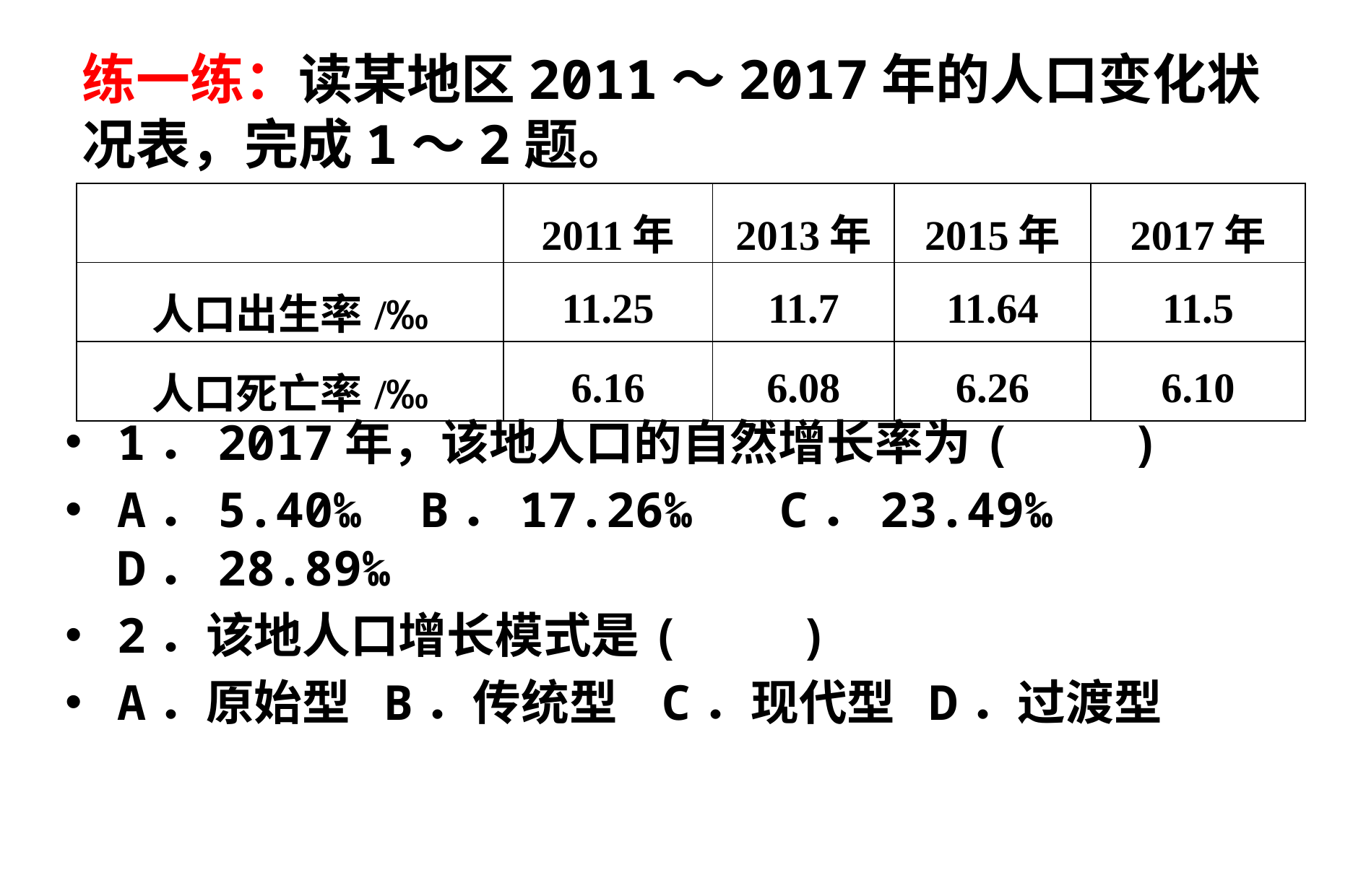

# 练一练：读某地区2011～2017年的人口变化状况表，完成1～2题。AC
|  | 2011年 | 2013年 | 2015年 | 2017年 |
| --- | --- | --- | --- | --- |
| 人口出生率/‰ | 11.25 | 11.7 | 11.64 | 11.5 |
| 人口死亡率/‰ | 6.16 | 6.08 | 6.26 | 6.10 |
1．2017年，该地人口的自然增长率为(　　)
A．5.40‰  B．17.26‰   C．23.49‰  D．28.89‰
2．该地人口增长模式是(　　)
A．原始型  B．传统型   C．现代型  D．过渡型